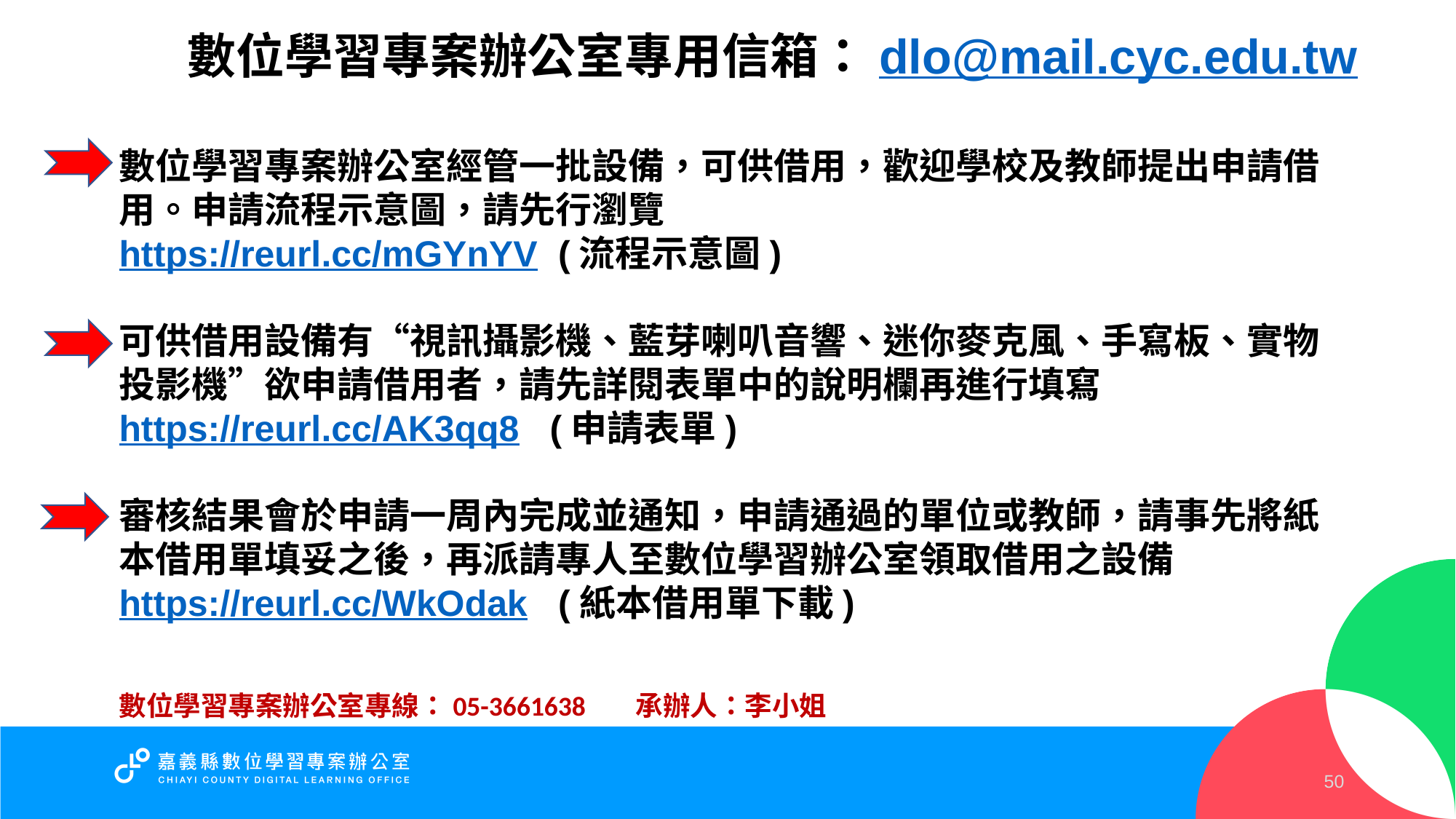

# 數位學習專案辦公室專用信箱：dlo@mail.cyc.edu.tw
數位學習專案辦公室經管一批設備，可供借用，歡迎學校及教師提出申請借用。申請流程示意圖，請先行瀏覽
https://reurl.cc/mGYnYV  (流程示意圖)

可供借用設備有“視訊攝影機、藍芽喇叭音響、迷你麥克風、手寫板、實物投影機”欲申請借用者，請先詳閱表單中的說明欄再進行填寫 https://reurl.cc/AK3qq8   (申請表單)

審核結果會於申請一周內完成並通知，申請通過的單位或教師，請事先將紙本借用單填妥之後，再派請專人至數位學習辦公室領取借用之設備 https://reurl.cc/WkOdak   (紙本借用單下載)

數位學習專案辦公室專線：05-3661638       承辦人：李小姐

50